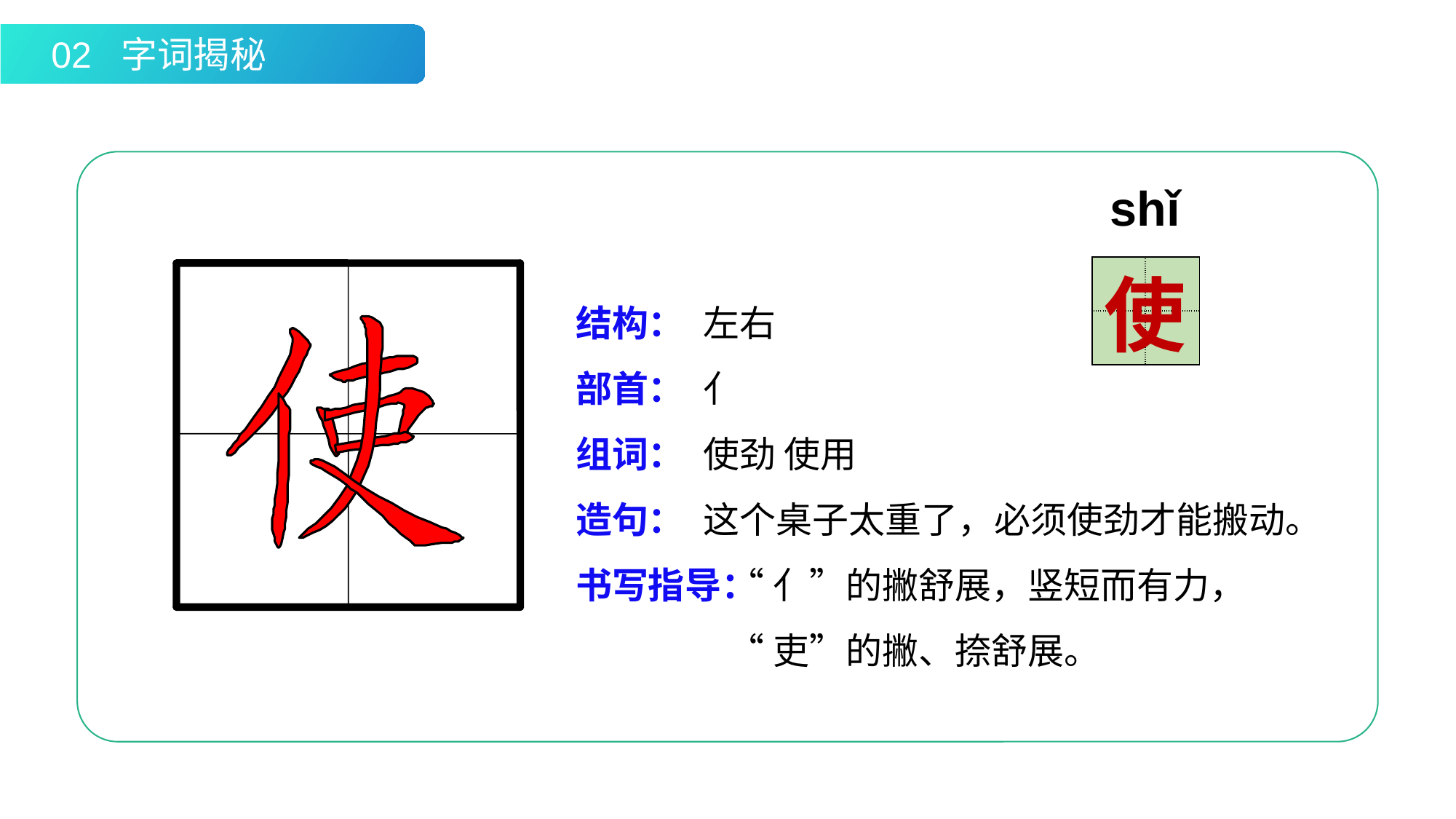

02  字词揭秘
shǐ
|  |  |
| --- | --- |
|  |  |
使

结构：
部首：
组词：
造句：
书写指导：
左右
亻
使劲 使用
这个桌子太重了，必须使劲才能搬动。
   “亻”的撇舒展，竖短而有力，
   “吏”的撇、捺舒展。